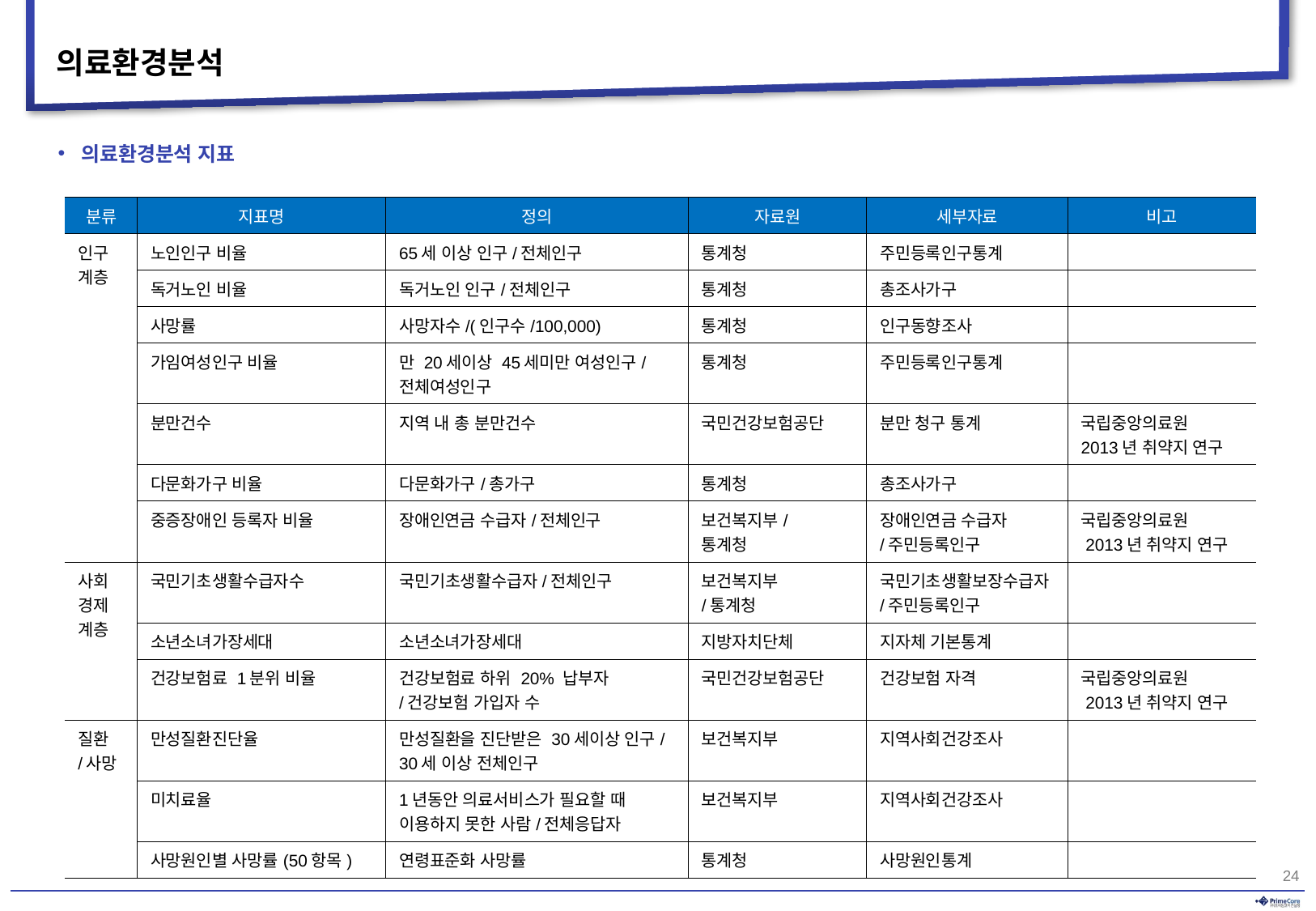

# 의료환경분석
의료환경분석 지표
| 분류 | 지표명 | 정의 | 자료원 | 세부자료 | 비고 |
| --- | --- | --- | --- | --- | --- |
| 인구 계층 | 노인인구 비율 | 65세 이상 인구/전체인구 | 통계청 | 주민등록인구통계 |  |
|  | 독거노인 비율 | 독거노인 인구/전체인구 | 통계청 | 총조사가구 |  |
|  | 사망률 | 사망자수/(인구수/100,000) | 통계청 | 인구동향조사 |  |
|  | 가임여성인구 비율 | 만 20세이상 45세미만 여성인구/ 전체여성인구 | 통계청 | 주민등록인구통계 |  |
|  | 분만건수 | 지역 내 총 분만건수 | 국민건강보험공단 | 분만 청구 통계 | 국립중앙의료원 2013년 취약지 연구 |
|  | 다문화가구 비율 | 다문화가구/총가구 | 통계청 | 총조사가구 |  |
|  | 중증장애인 등록자 비율 | 장애인연금 수급자/전체인구 | 보건복지부/ 통계청 | 장애인연금 수급자 /주민등록인구 | 국립중앙의료원 2013년 취약지 연구 |
| 사회 경제 계층 | 국민기초생활수급자수 | 국민기초생활수급자/전체인구 | 보건복지부 /통계청 | 국민기초생활보장수급자/주민등록인구 |  |
|  | 소년소녀가장세대 | 소년소녀가장세대 | 지방자치단체 | 지자체 기본통계 |  |
|  | 건강보험료 1분위 비율 | 건강보험료 하위 20% 납부자 /건강보험 가입자 수 | 국민건강보험공단 | 건강보험 자격 | 국립중앙의료원 2013년 취약지 연구 |
| 질환 /사망 | 만성질환진단율 | 만성질환을 진단받은 30세이상 인구/30세 이상 전체인구 | 보건복지부 | 지역사회건강조사 |  |
|  | 미치료율 | 1년동안 의료서비스가 필요할 때 이용하지 못한 사람/전체응답자 | 보건복지부 | 지역사회건강조사 |  |
|  | 사망원인별 사망률(50항목) | 연령표준화 사망률 | 통계청 | 사망원인통계 |  |